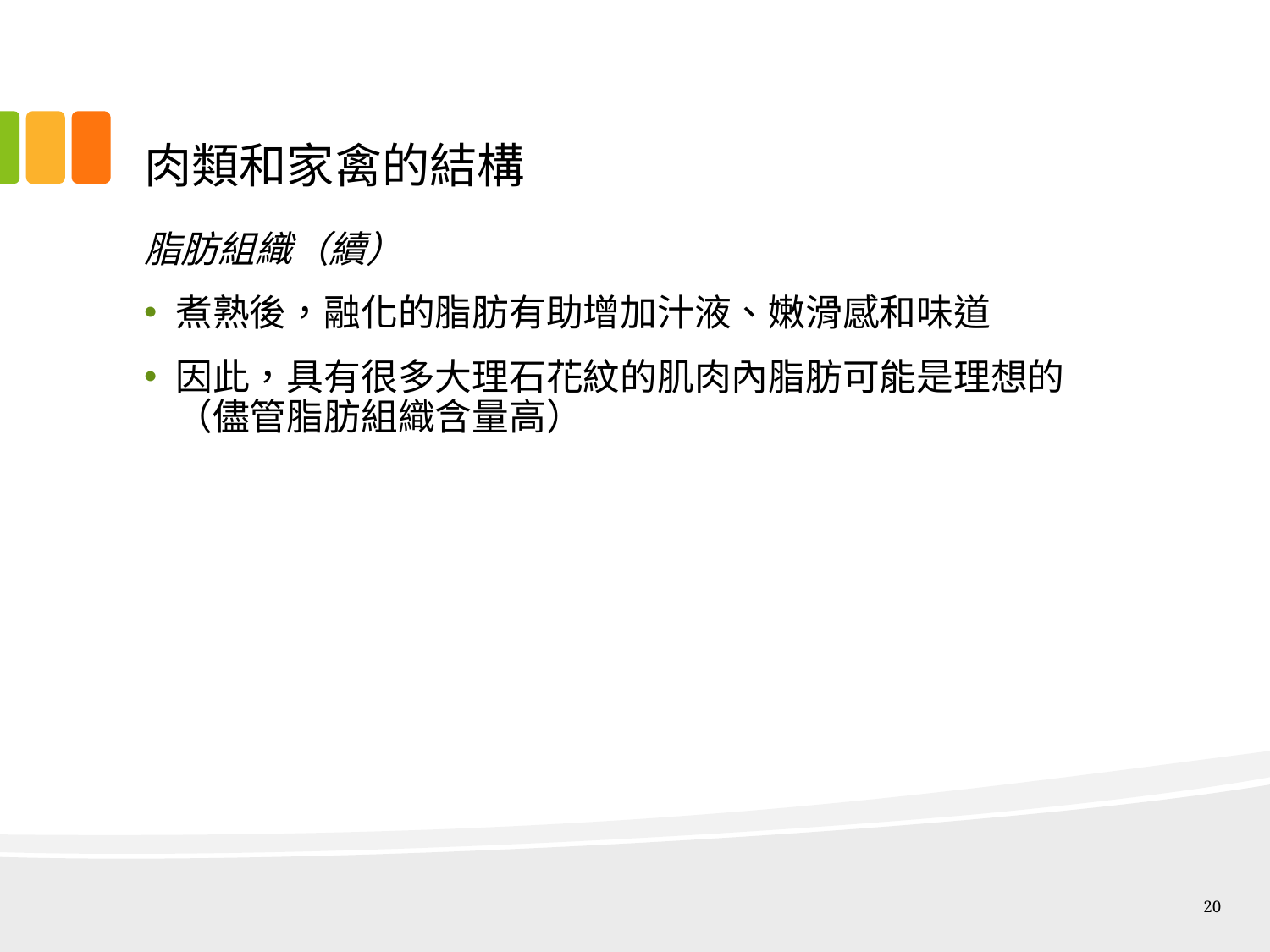

# 肉類和家禽的結構
脂肪組織（續）
煮熟後，融化的脂肪有助增加汁液、嫩滑感和味道
因此，具有很多大理石花紋的肌肉內脂肪可能是理想的（儘管脂肪組織含量高）
20